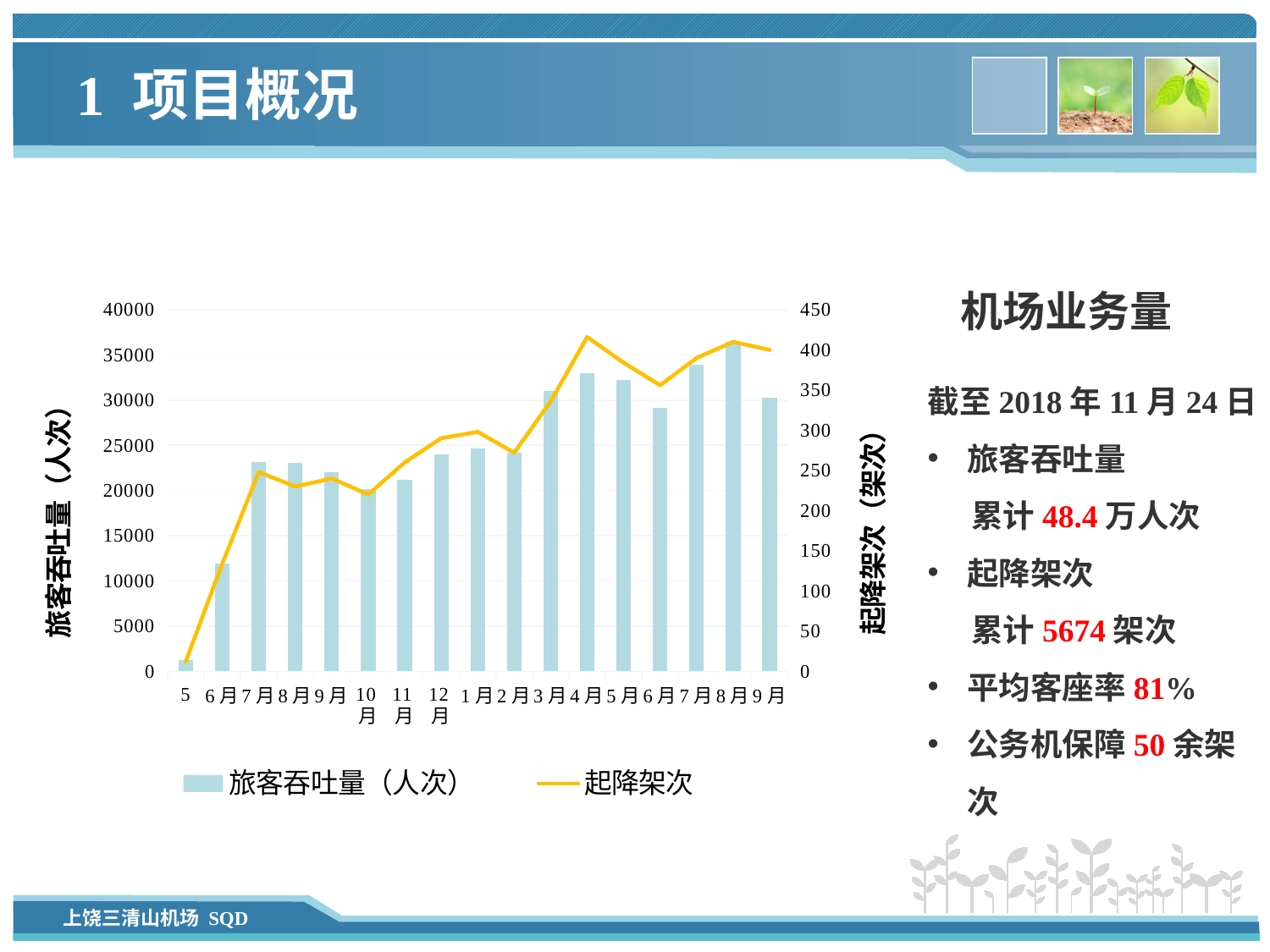

# 1 项目概况

### Chart

| Category | 旅客吞吐量（人次） | 起降架次 |
|---|---|---|
| 5 | 1235.0 | 12.0 |
| 6月 | 11888.0 | 134.0 |
| 7月 | 23145.0 | 248.0 |
| 8月 | 23075.0 | 230.0 |
| 9月 | 22038.0 | 240.0 |
| 10月 | 20116.0 | 220.0 |
| 11月 | 21155.0 | 260.0 |
| 12月 | 24003.0 | 290.0 |
| 1月 | 24608.0 | 298.0 |
| 2月 | 24202.0 | 272.0 |
| 3月 | 30991.0 | 336.0 |
| 4月 | 33011.0 | 416.0 |
| 5月 | 32195.0 | 384.0 |
| 6月 | 29160.0 | 356.0 |
| 7月 | 33931.0 | 390.0 |
| 8月 | 36441.0 | 410.0 |
| 9月 | 30242.0 | 400.0 |
机场业务量
截至2018年11月24日
旅客吞吐量
     累计48.4万人次
起降架次
     累计5674架次
平均客座率81%
公务机保障50余架次